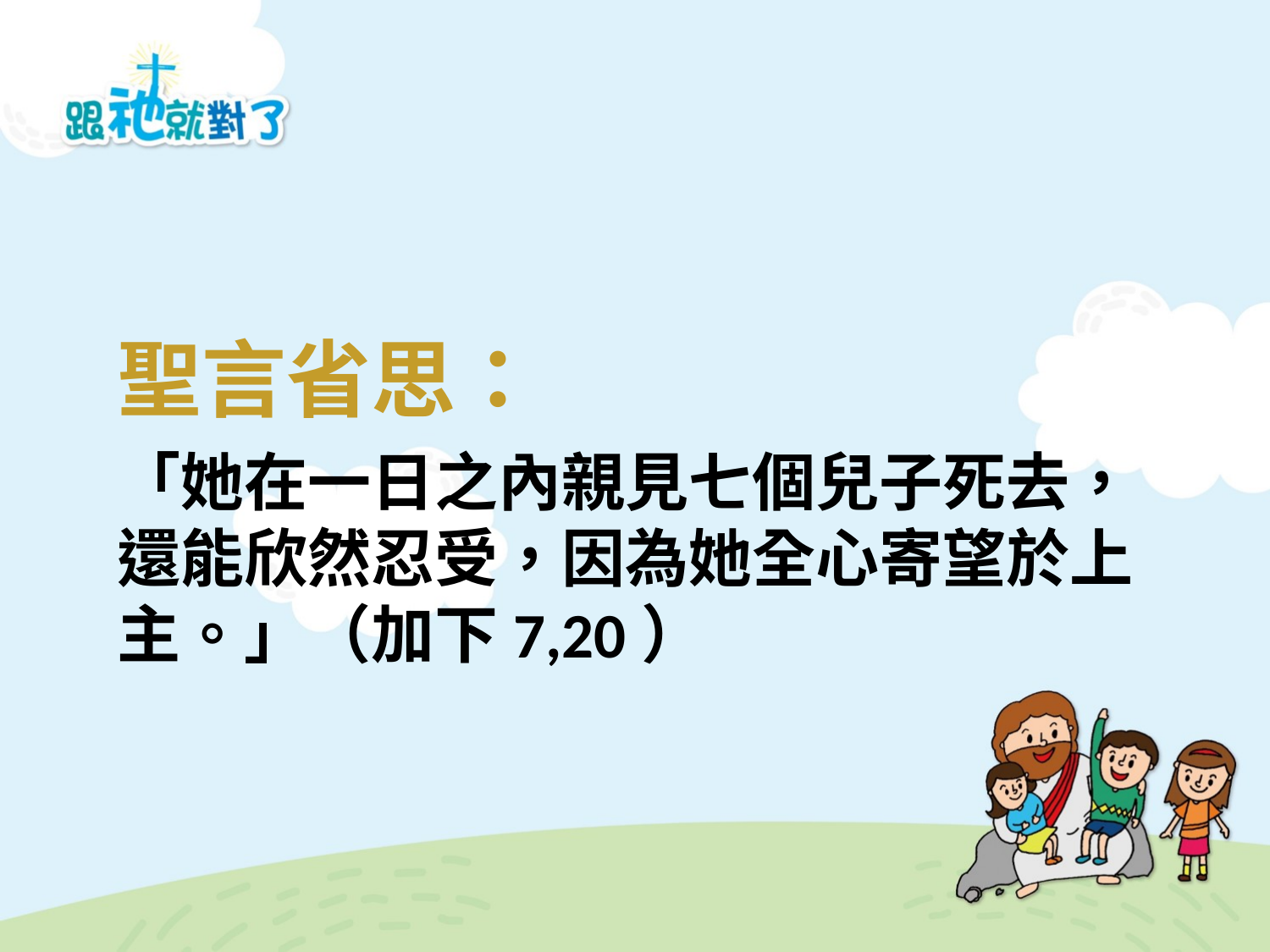

聖言省思：
「她在一日之內親見七個兒子死去，還能欣然忍受，因為她全心寄望於上主。」（加下7,20）